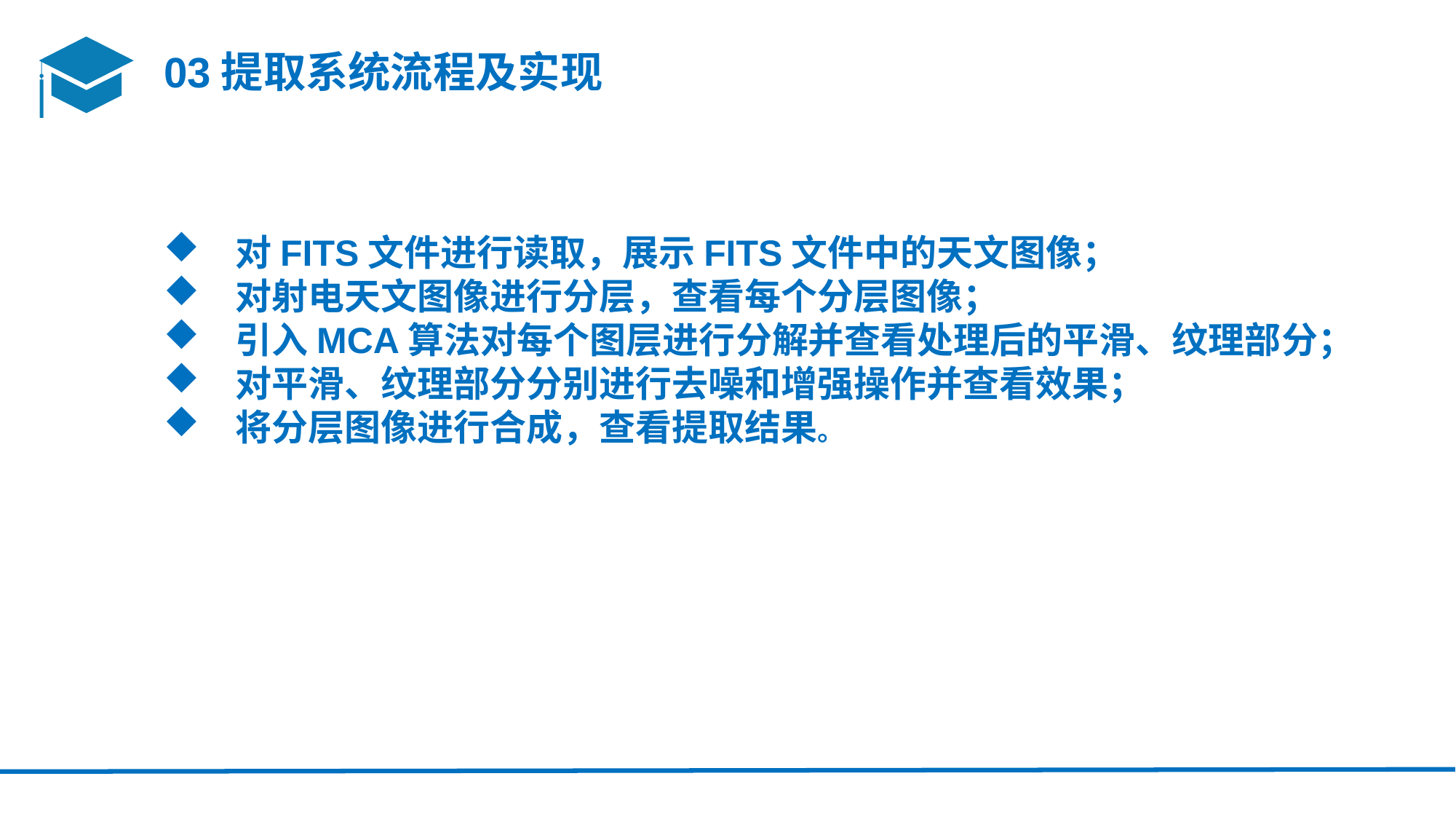

03提取系统流程及实现

 对FITS文件进行读取，展示FITS文件中的天文图像；
 对射电天文图像进行分层，查看每个分层图像；
 引入MCA算法对每个图层进行分解并查看处理后的平滑、纹理部分；
 对平滑、纹理部分分别进行去噪和增强操作并查看效果；
 将分层图像进行合成，查看提取结果。